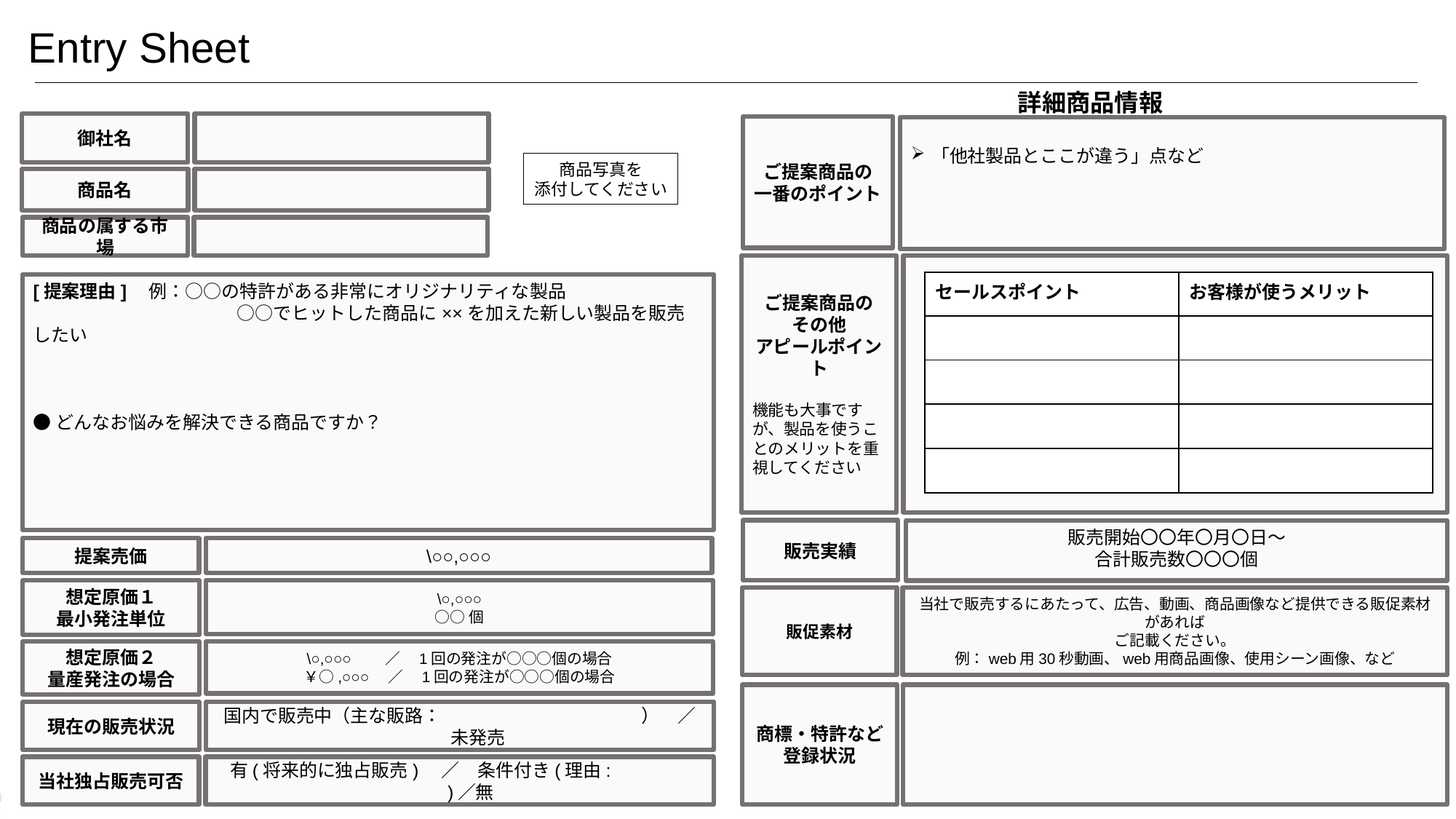

Entry Sheet
詳細商品情報

御社名
ご提案商品の
一番のポイント

「他社製品とここが違う」点など

商品写真を
添付してください

商品名
商品の属する市場

ご提案商品の
その他
アピールポイント

機能も大事ですが、製品を使うことのメリットを重視してください
| セールスポイント | お客様が使うメリット |
| --- | --- |
|  |  |
|  |  |
|  |  |
|  |  |
[提案理由]　例：○○の特許がある非常にオリジナリティな製品
　　　　　　　　　　　 ○○でヒットした商品に××を加えた新しい製品を販売したい

●どんなお悩みを解決できる商品ですか？

販売実績
販売開始〇〇年〇月〇日～
合計販売数〇〇〇個

提案売価
\○○,○○○
想定原価１
最小発注単位
\○,○○○
○○個
当社で販売するにあたって、広告、動画、商品画像など提供できる販促素材があれば
ご記載ください。
例：web用30秒動画、web用商品画像、使用シーン画像、など
販促素材
想定原価２
量産発注の場合
\○,○○○　　／　1回の発注が○○○個の場合
￥○,○○○　／　1回の発注が○○○個の場合

商標・特許など
登録状況

現在の販売状況
国内で販売中（主な販路：　　　　　　　　　　　）　／　　未発売
当社独占販売可否
有(将来的に独占販売)　／　条件付き(理由:           　　)／無